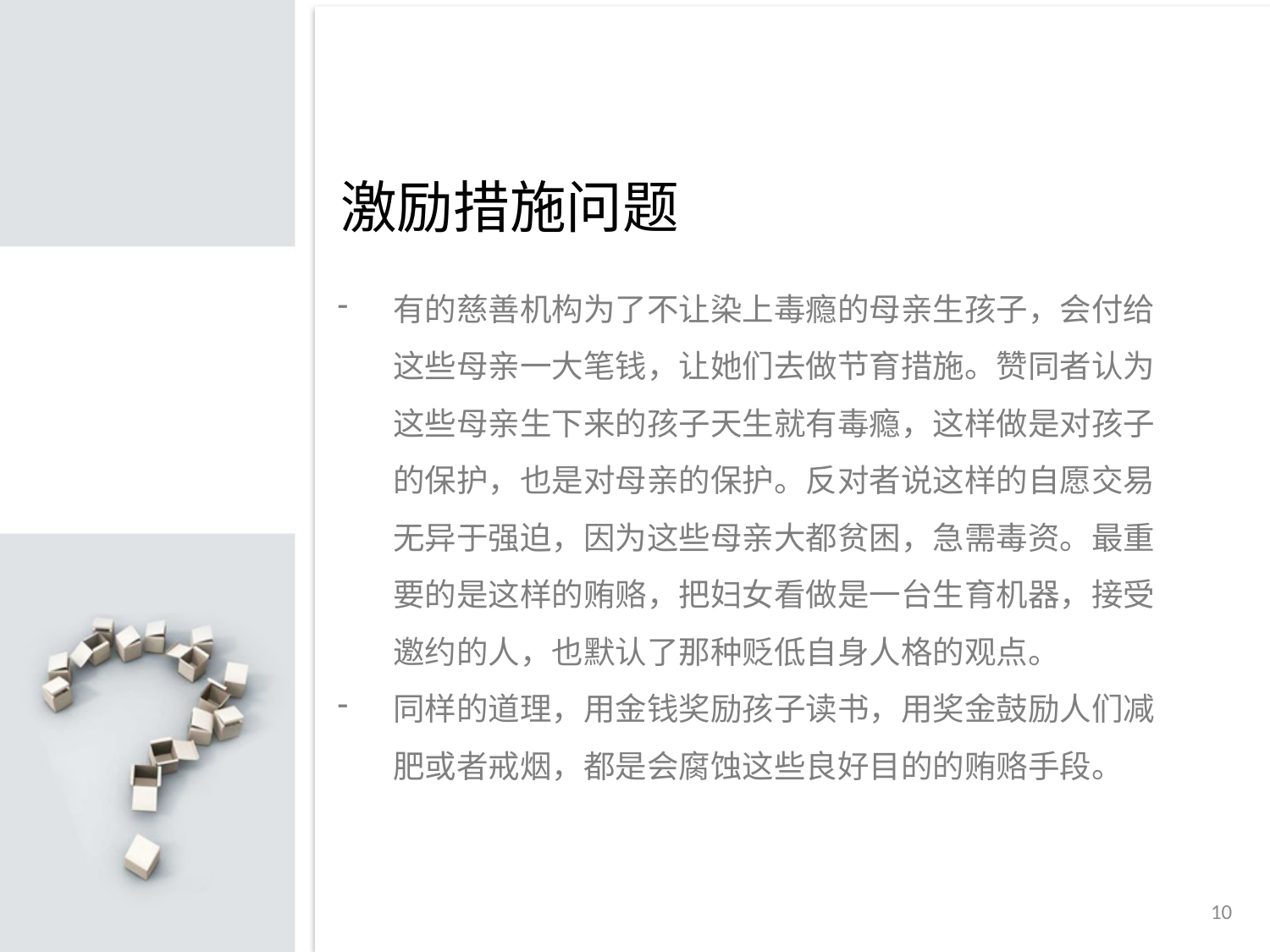

激励措施问题
有的慈善机构为了不让染上毒瘾的母亲生孩子，会付给这些母亲一大笔钱，让她们去做节育措施。赞同者认为这些母亲生下来的孩子天生就有毒瘾，这样做是对孩子的保护，也是对母亲的保护。反对者说这样的自愿交易无异于强迫，因为这些母亲大都贫困，急需毒资。最重要的是这样的贿赂，把妇女看做是一台生育机器，接受邀约的人，也默认了那种贬低自身人格的观点。
同样的道理，用金钱奖励孩子读书，用奖金鼓励人们减肥或者戒烟，都是会腐蚀这些良好目的的贿赂手段。
点击添加标题
点击添加标题
点击添加标题
10